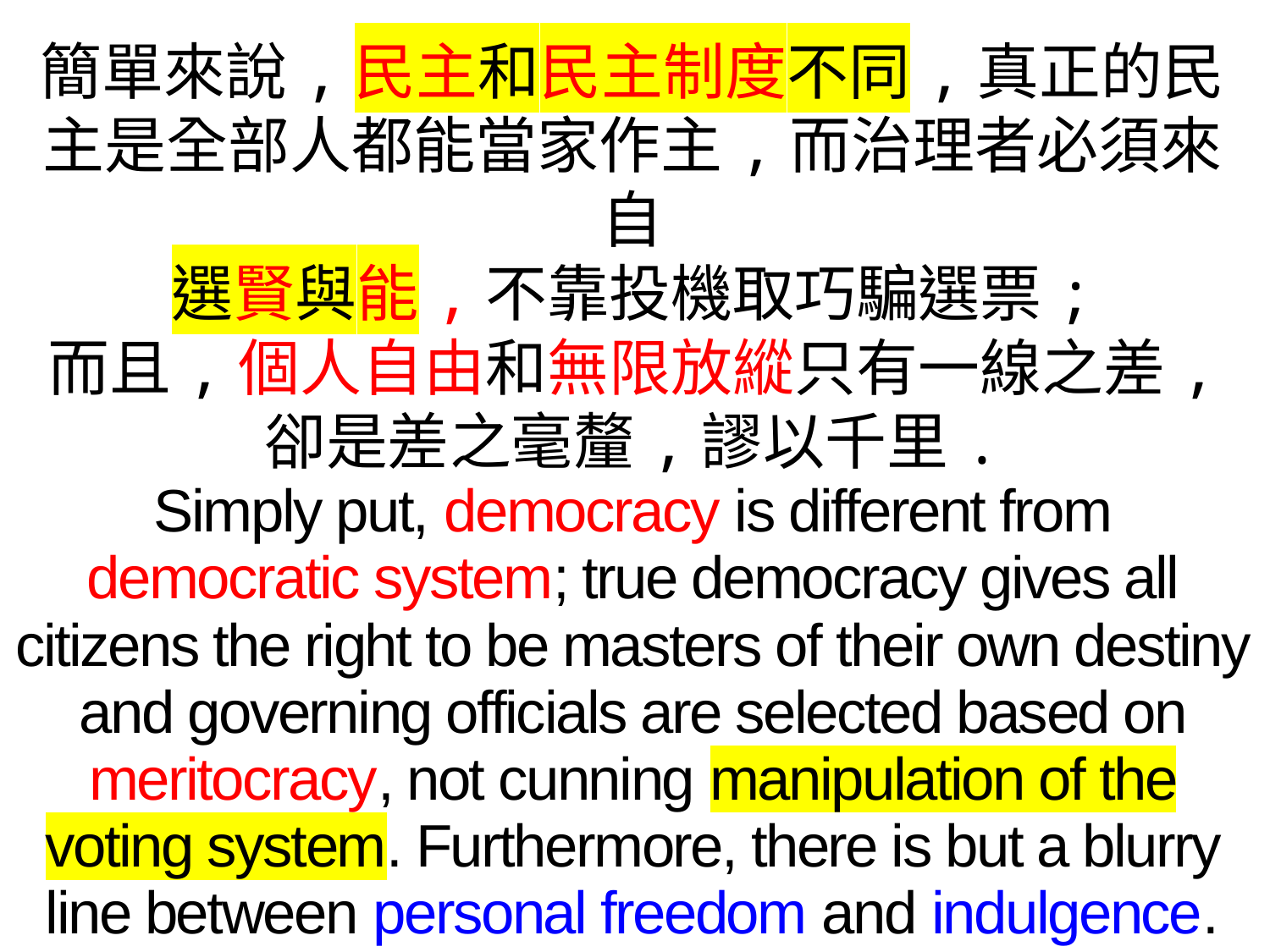

簡單來說,民主和民主制度不同,真正的民主是全部人都能當家作主,而治理者必須來自
選賢與能,不靠投機取巧騙選票;
而且,個人自由和無限放縱只有一線之差,
卻是差之毫釐,謬以千里.
Simply put, democracy is different from democratic system; true democracy gives all citizens the right to be masters of their own destiny and governing officials are selected based on meritocracy, not cunning manipulation of the voting system. Furthermore, there is but a blurry line between personal freedom and indulgence.